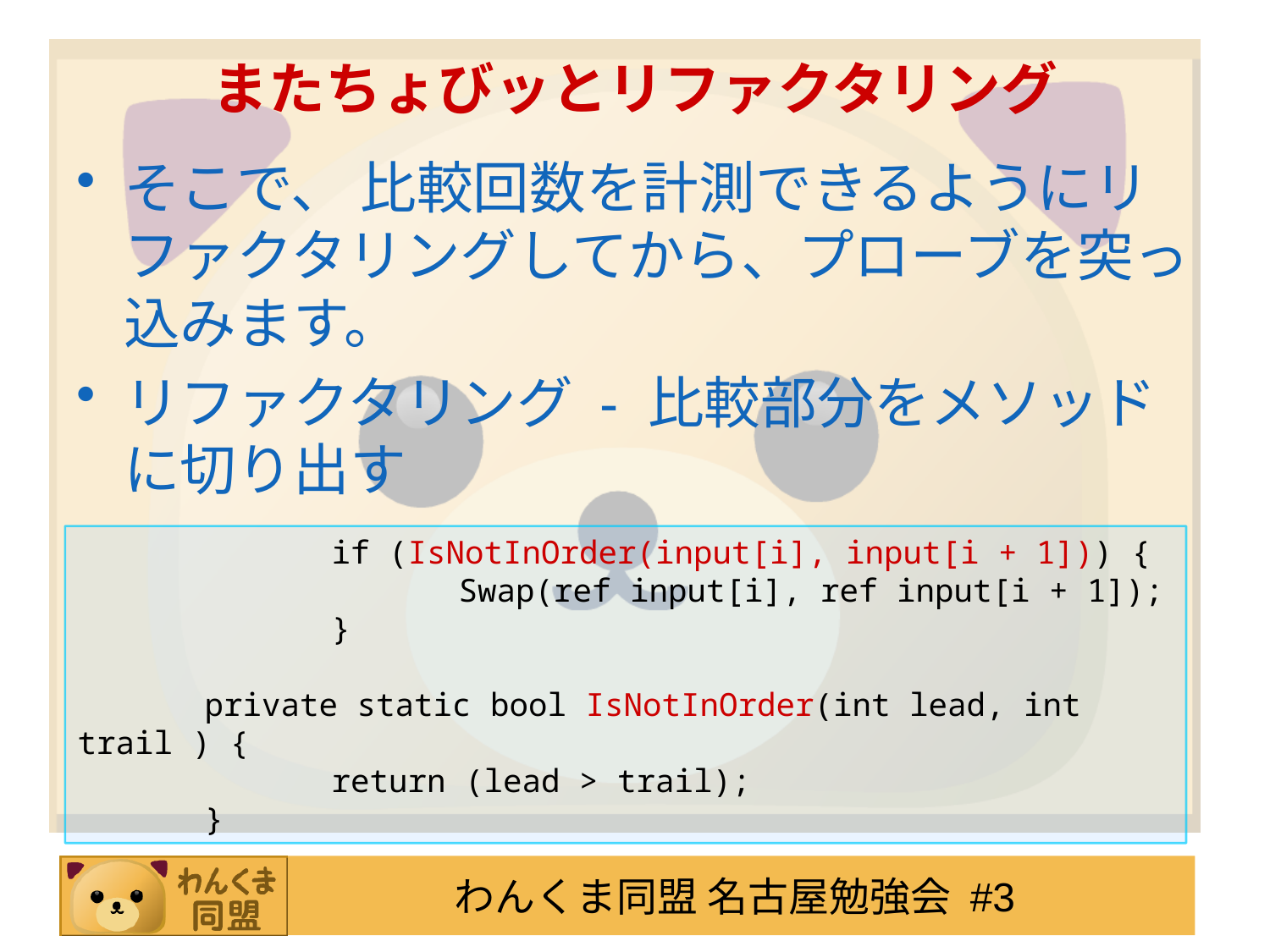

# またちょびッとリファクタリング
そこで、 比較回数を計測できるようにリファクタリングしてから、プローブを突っ込みます。
リファクタリング - 比較部分をメソッドに切り出す
		if (IsNotInOrder(input[i], input[i + 1])) {
			Swap(ref input[i], ref input[i + 1]);
		}

	private static bool IsNotInOrder(int lead, int trail ) {
		return (lead > trail);
	}